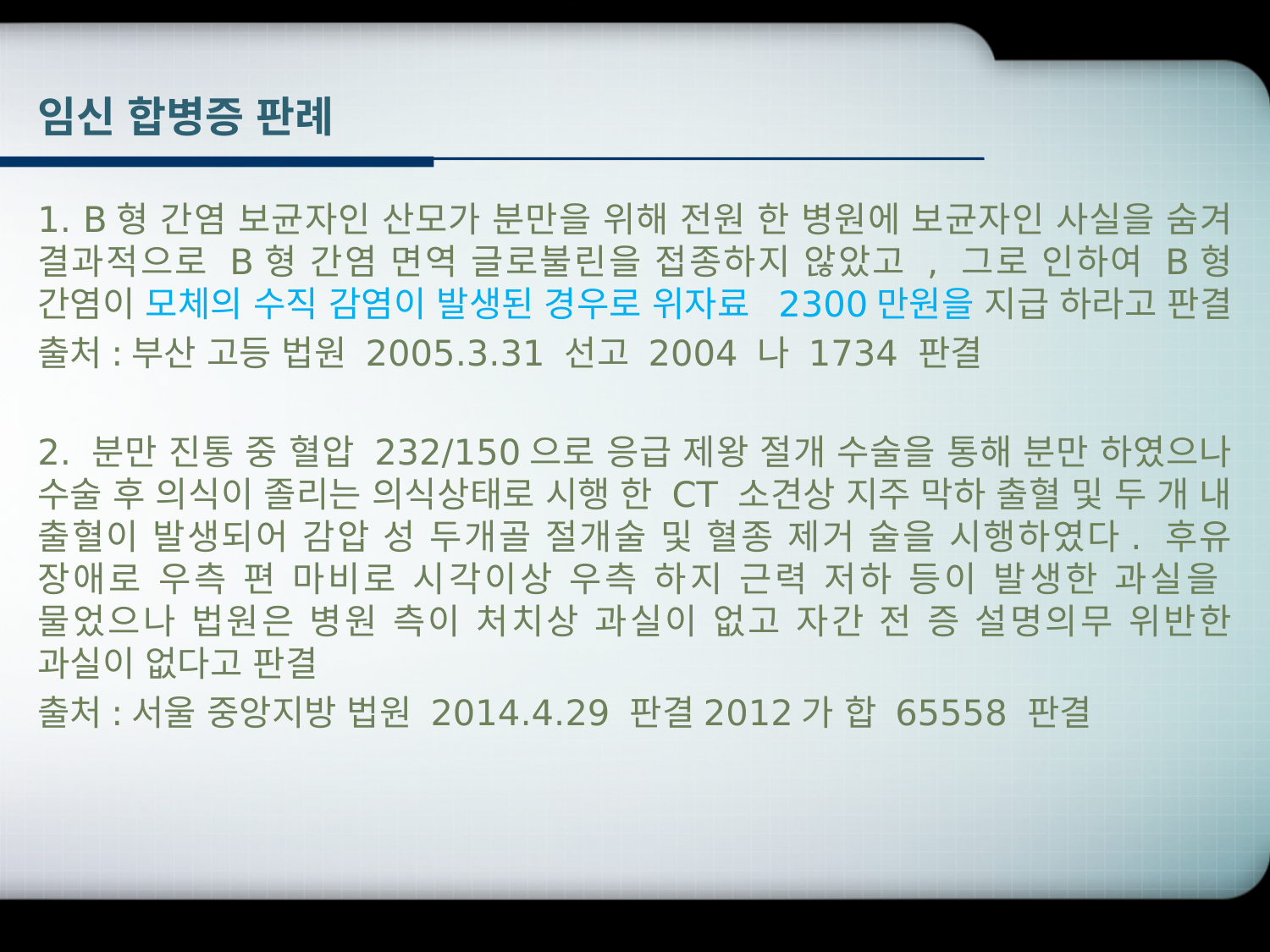

# 임신 합병증 판례
1. B형 간염 보균자인 산모가 분만을 위해 전원 한 병원에 보균자인 사실을 숨겨 결과적으로 B형 간염 면역 글로불린을 접종하지 않았고 , 그로 인하여 B형 간염이 모체의 수직 감염이 발생된 경우로 위자료  2300만원을 지급 하라고 판결
출처:부산 고등 법원 2005.3.31 선고 2004 나 1734 판결

2. 분만 진통 중 혈압 232/150으로 응급 제왕 절개 수술을 통해 분만 하였으나 수술 후 의식이 졸리는 의식상태로 시행 한 CT 소견상 지주 막하 출혈 및 두 개 내 출혈이 발생되어 감압 성 두개골 절개술 및 혈종 제거 술을 시행하였다. 후유 장애로 우측 편 마비로 시각이상 우측 하지 근력 저하 등이 발생한 과실을  물었으나 법원은 병원 측이 처치상 과실이 없고 자간 전 증 설명의무 위반한 과실이 없다고 판결
출처:서울 중앙지방 법원 2014.4.29 판결2012가 합 65558 판결